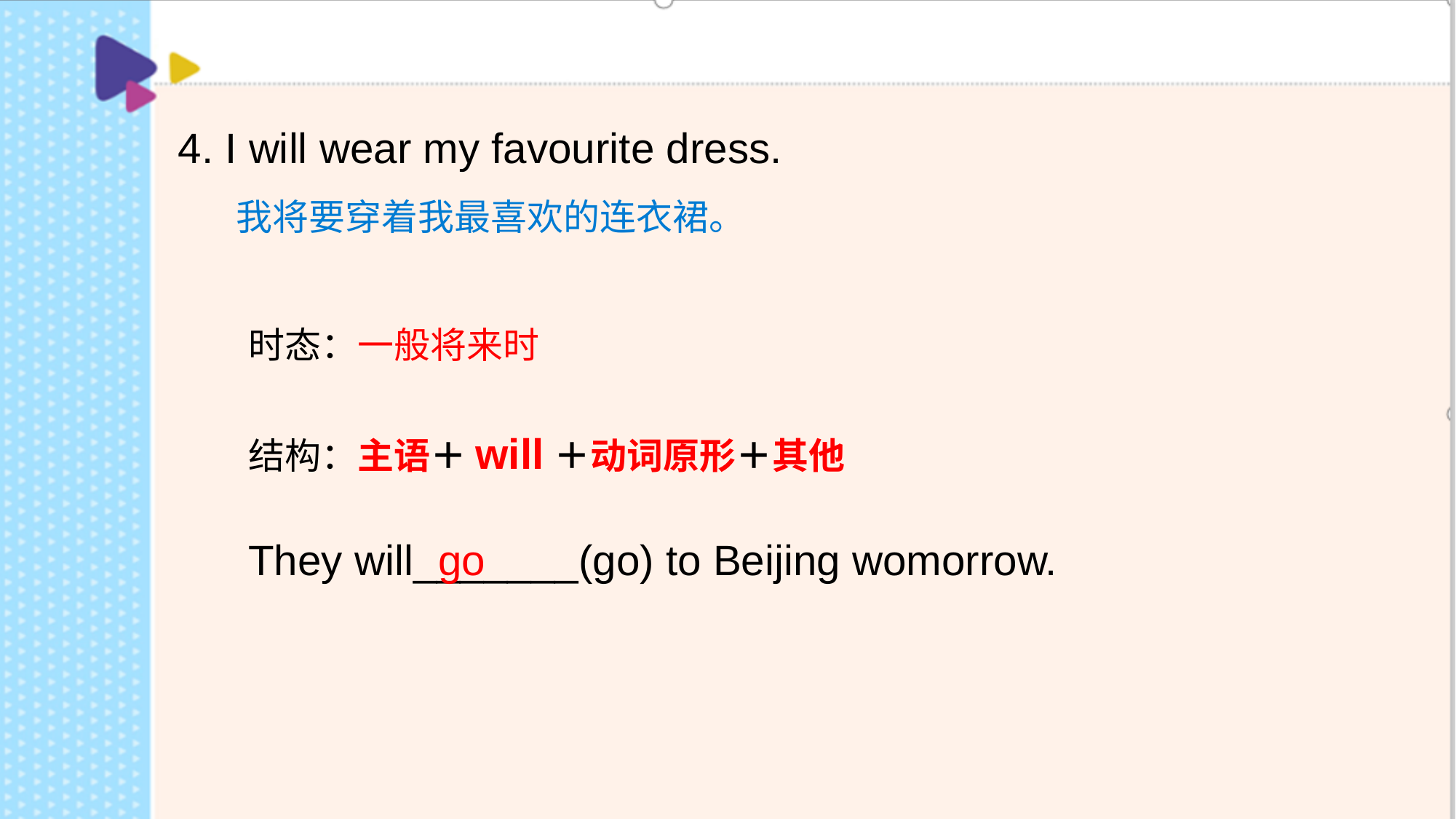

4. I will wear my favourite dress.
      我将要穿着我最喜欢的连衣裙。
时态：一般将来时
结构：主语＋will＋动词原形＋其他
They will_______(go) to Beijing womorrow.
go